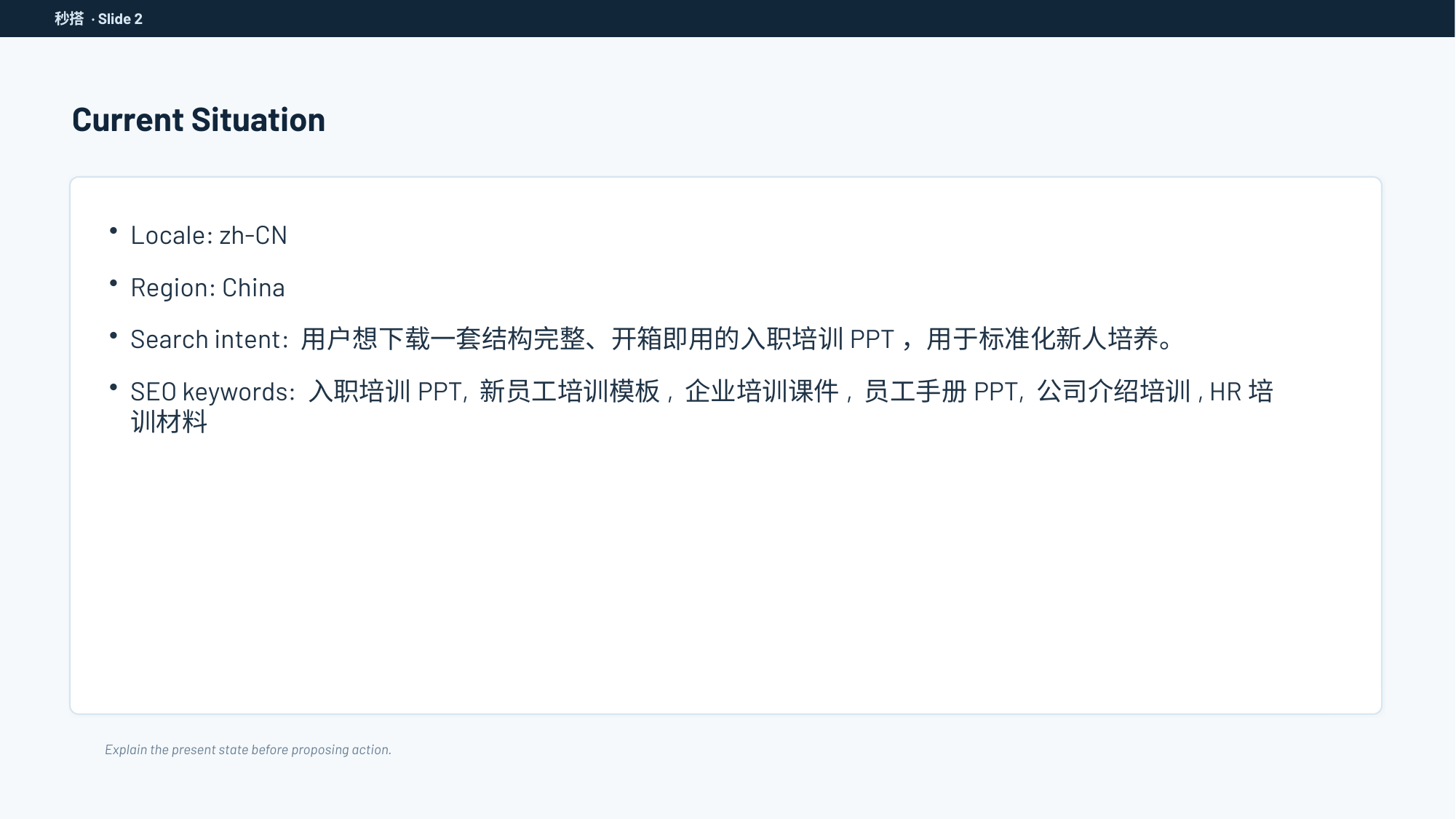

秒搭 · Slide 2
Current Situation

Locale: zh-CN
Region: China
Search intent: 用户想下载一套结构完整、开箱即用的入职培训PPT，用于标准化新人培养。
SEO keywords: 入职培训PPT, 新员工培训模板, 企业培训课件, 员工手册PPT, 公司介绍培训, HR培训材料
Explain the present state before proposing action.